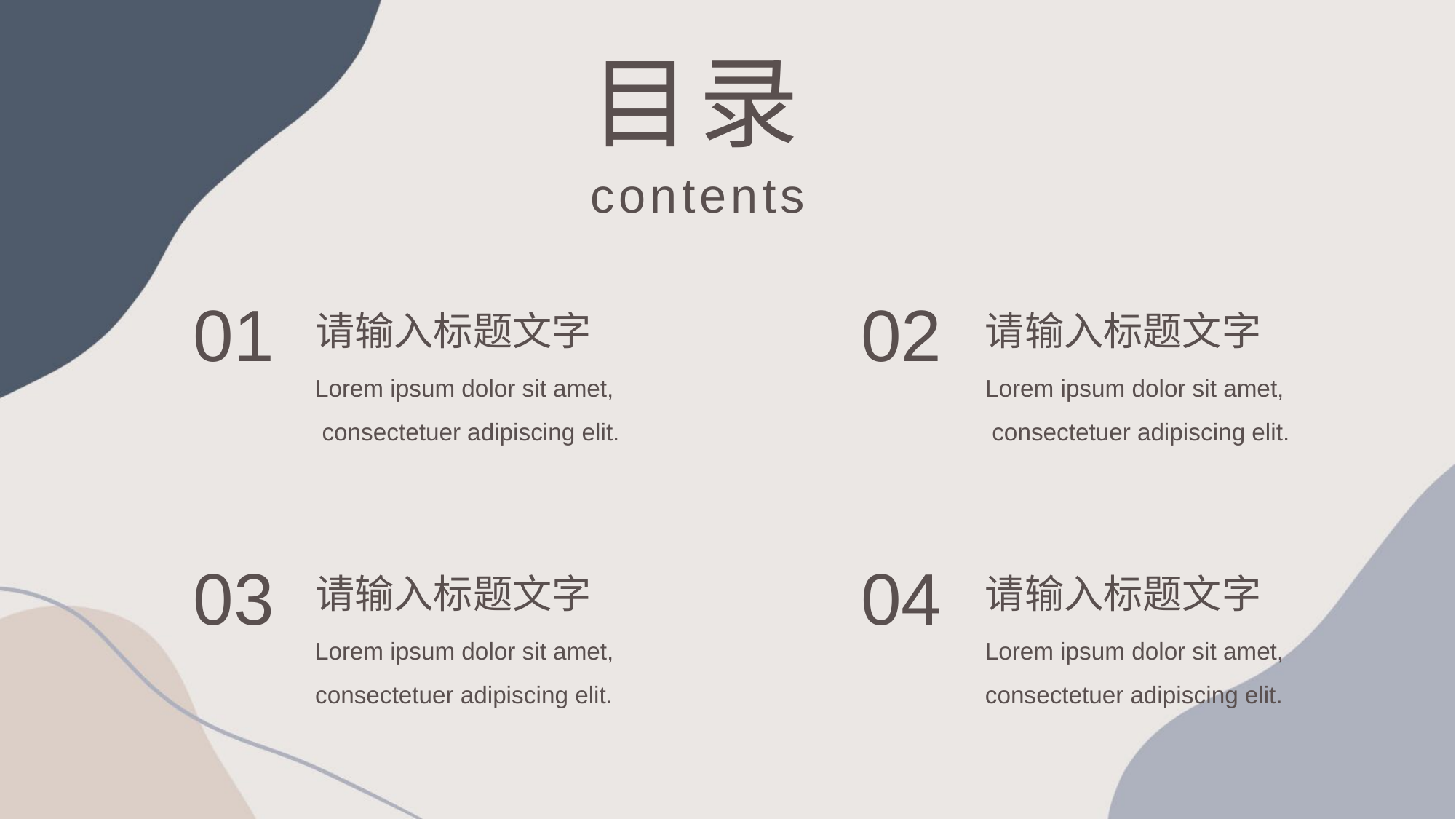

目录
contents
01
02
请输入标题文字
请输入标题文字
Lorem ipsum dolor sit amet,
 consectetuer adipiscing elit.
Lorem ipsum dolor sit amet,
 consectetuer adipiscing elit.
03
04
请输入标题文字
请输入标题文字
Lorem ipsum dolor sit amet,
consectetuer adipiscing elit.
Lorem ipsum dolor sit amet,
consectetuer adipiscing elit.